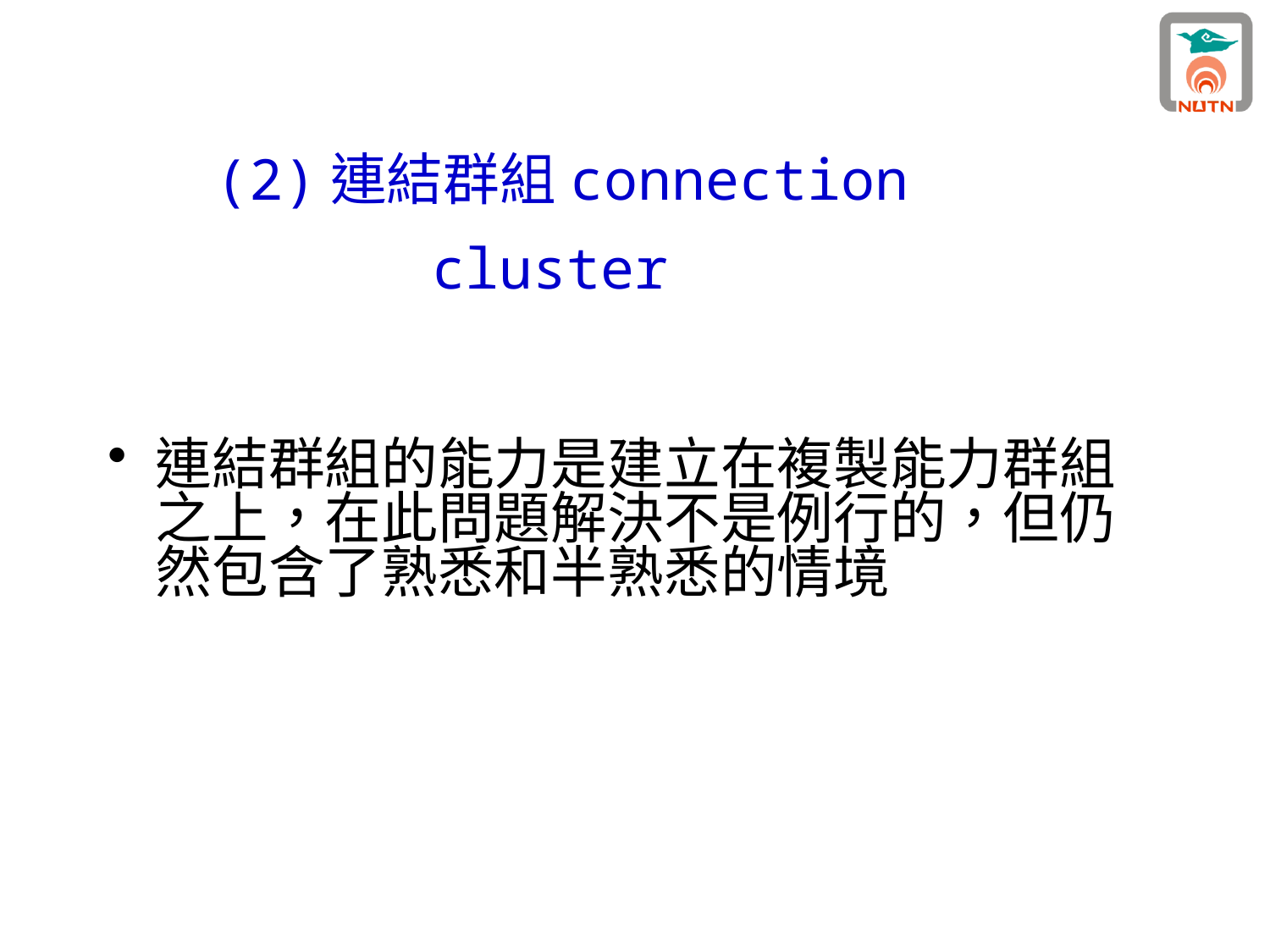

# (2)連結群組connection cluster

連結群組的能力是建立在複製能力群組之上，在此問題解決不是例行的，但仍然包含了熟悉和半熟悉的情境